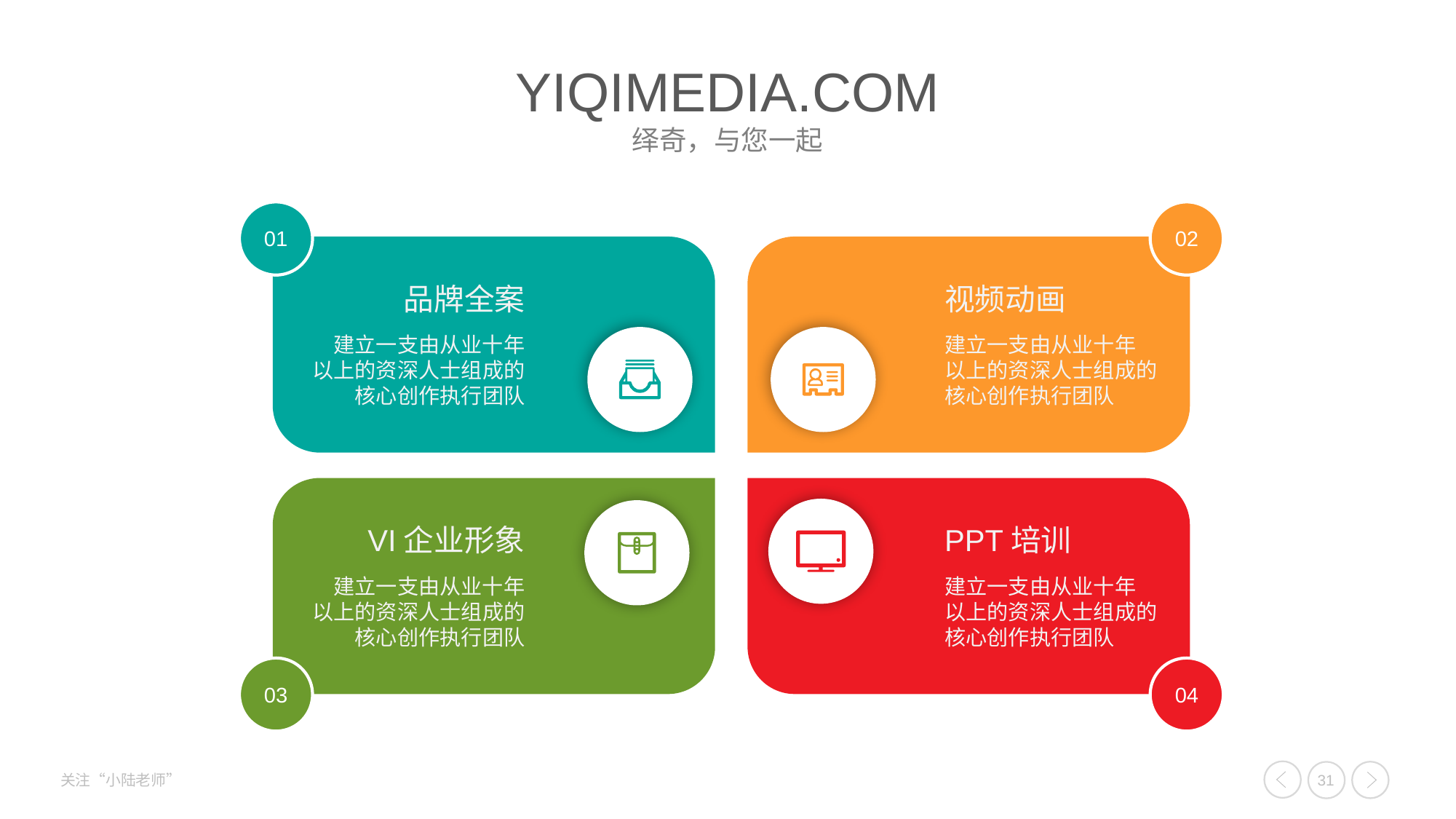

01
02

品牌全案
建立一支由从业十年
以上的资深人士组成的
核心创作执行团队
视频动画
建立一支由从业十年
以上的资深人士组成的
核心创作执行团队

VI企业形象
建立一支由从业十年
以上的资深人士组成的
核心创作执行团队
PPT培训
建立一支由从业十年
以上的资深人士组成的
核心创作执行团队

03
04